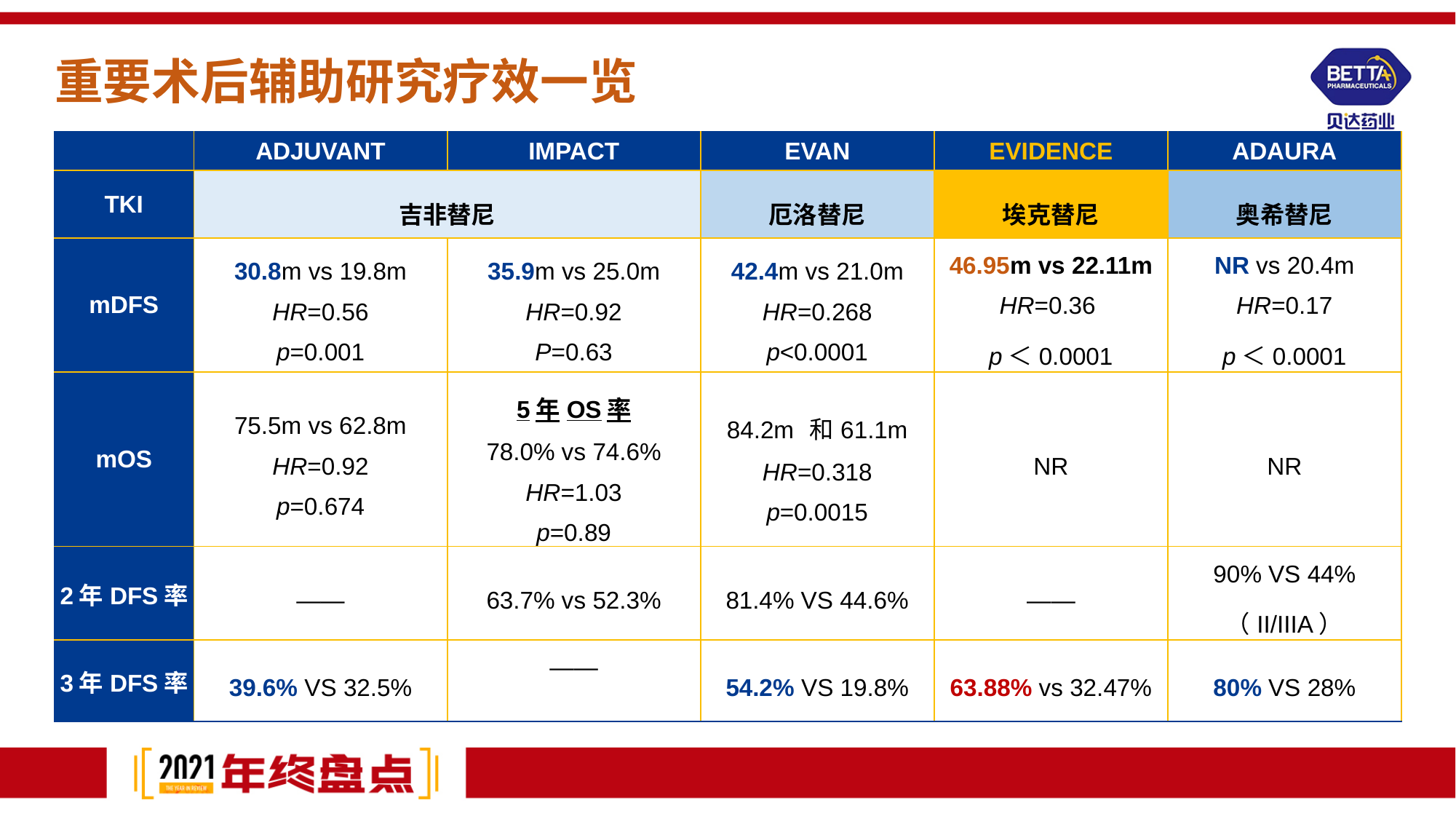

重要术后辅助研究疗效一览
|  | ADJUVANT | IMPACT | EVAN | EVIDENCE | ADAURA |
| --- | --- | --- | --- | --- | --- |
| TKI | 吉非替尼 |  | 厄洛替尼 | 埃克替尼 | 奥希替尼 |
| mDFS | 30.8m vs 19.8m HR=0.56 p=0.001 | 35.9m vs 25.0m HR=0.92 P=0.63 | 42.4m vs 21.0m HR=0.268 p<0.0001 | 46.95m vs 22.11m HR=0.36 p＜0.0001 | NR vs 20.4m HR=0.17 p＜0.0001 |
| mOS | 75.5m vs 62.8m HR=0.92 p=0.674 | 5年OS率 78.0% vs 74.6% HR=1.03 p=0.89 | 84.2m 和61.1m HR=0.318 p=0.0015 | NR | NR |
| 2年DFS率 | —— | 63.7% vs 52.3% | 81.4% VS 44.6% | —— | 90% VS 44% （II/IIIA） |
| 3年DFS率 | 39.6% VS 32.5% | —— | 54.2% VS 19.8% | 63.88% vs 32.47% | 80% VS 28% |